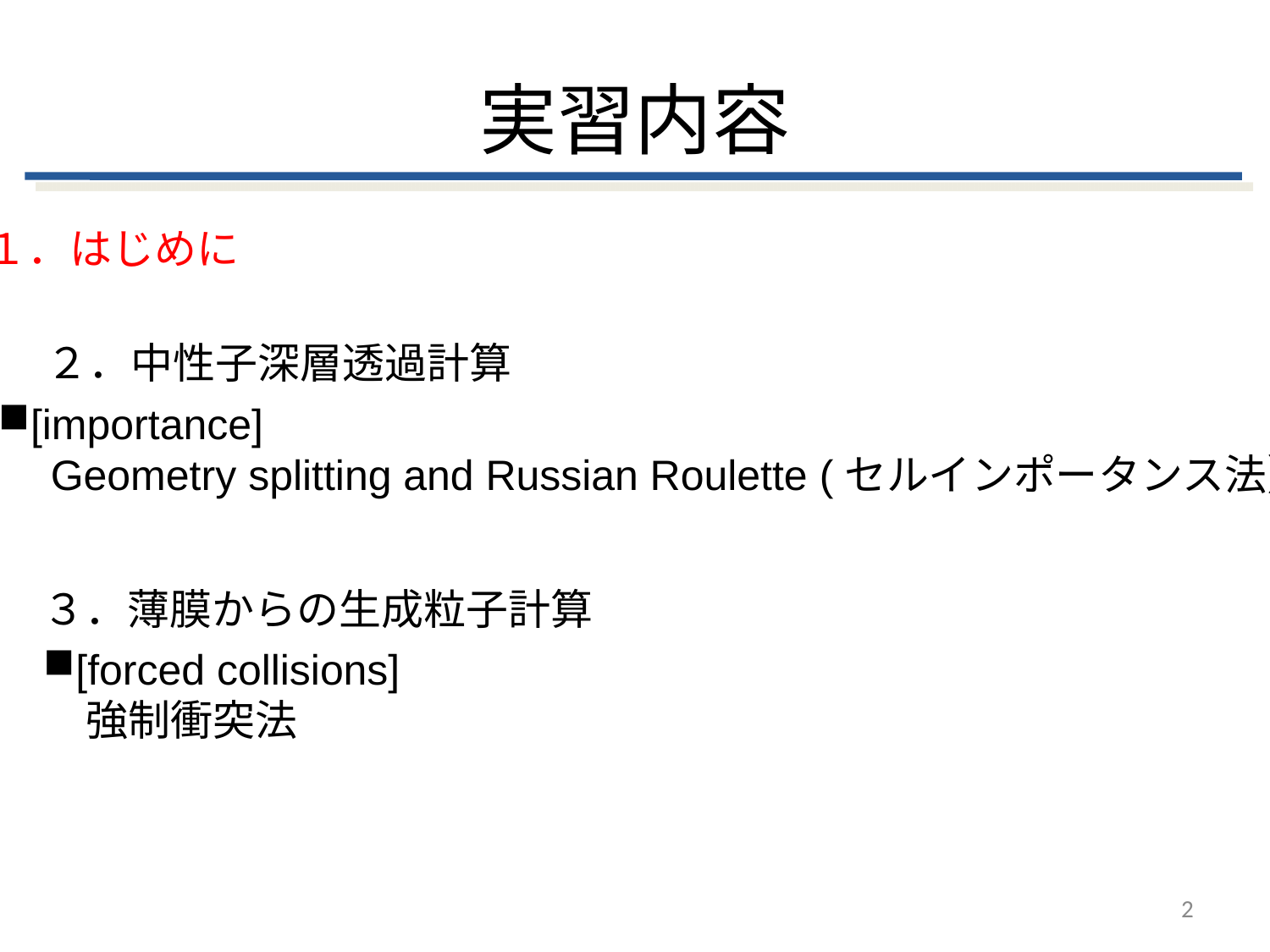

# 実習内容

１．はじめに
２．中性子深層透過計算
[importance]
　Geometry splitting and Russian Roulette (セルインポータンス法）
３．薄膜からの生成粒子計算
[forced collisions]
　強制衝突法
2